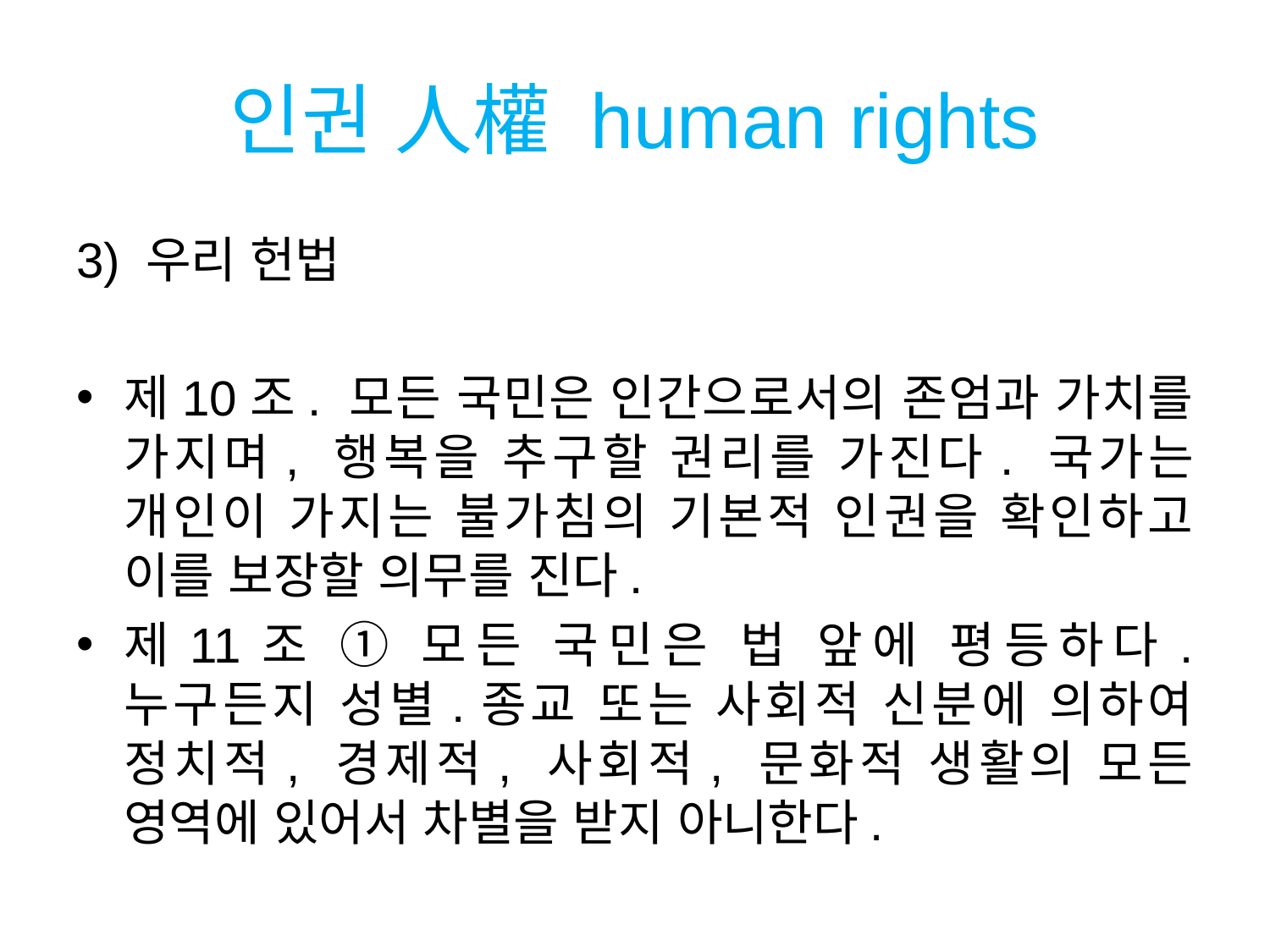

# 인권 人權 human rights
3) 우리 헌법

제10조. 모든 국민은 인간으로서의 존엄과 가치를 가지며, 행복을 추구할 권리를 가진다. 국가는 개인이 가지는 불가침의 기본적 인권을 확인하고 이를 보장할 의무를 진다.
제11조 ① 모든 국민은 법 앞에 평등하다. 누구든지 성별.종교 또는 사회적 신분에 의하여 정치적, 경제적, 사회적, 문화적 생활의 모든 영역에 있어서 차별을 받지 아니한다.